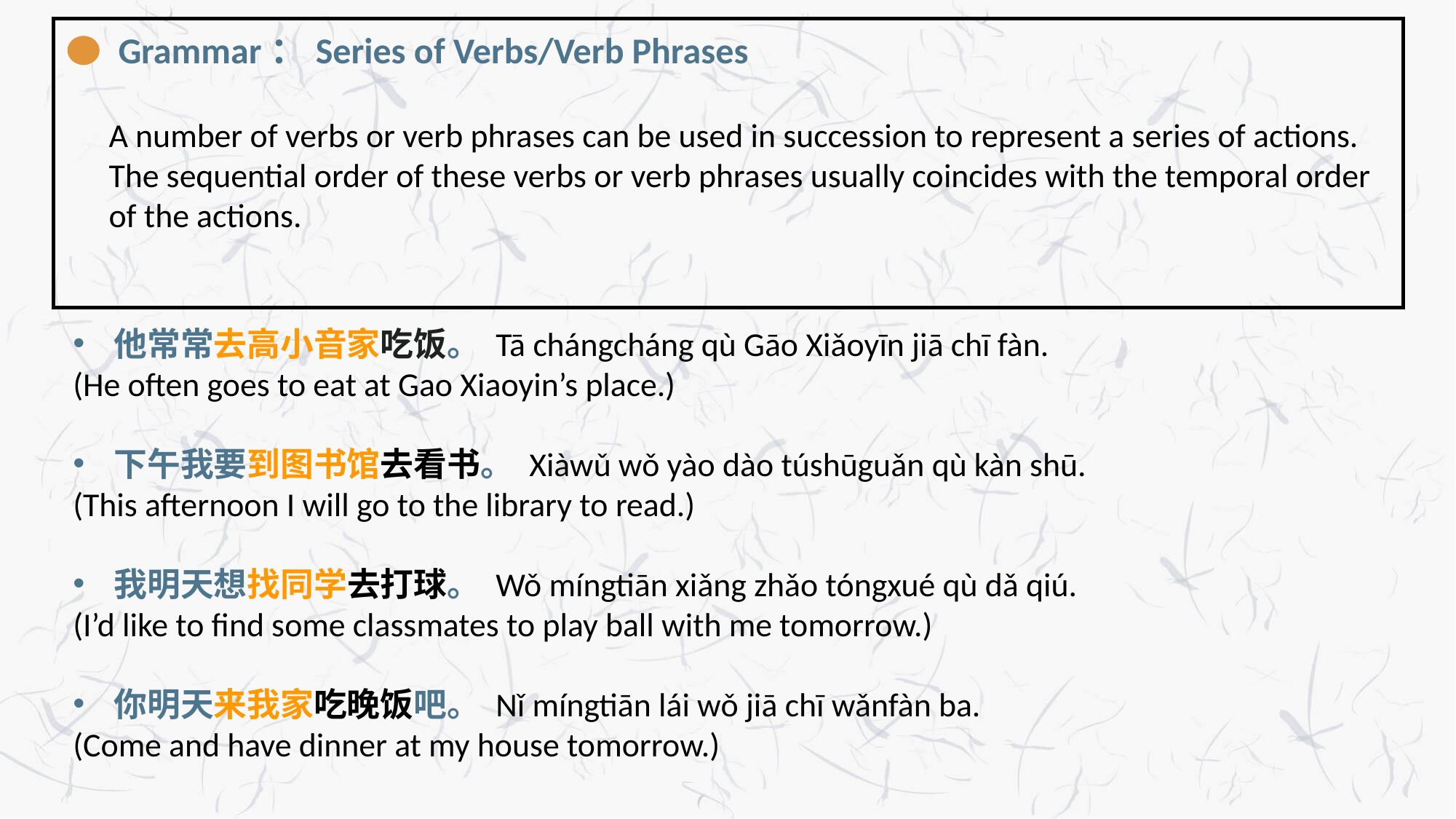

Grammar：Series of Verbs/Verb Phrases

A number of verbs or verb phrases can be used in succession to represent a series of actions. The sequential order of these verbs or verb phrases usually coincides with the temporal order of the actions.
他常常去高小音家吃饭。 Tā chángcháng qù Gāo Xiǎoyīn jiā chī fàn.
(He often goes to eat at Gao Xiaoyin’s place.)

下午我要到图书馆去看书。 Xiàwǔ wǒ yào dào túshūguǎn qù kàn shū.
(This afternoon I will go to the library to read.)

我明天想找同学去打球。 Wǒ míngtiān xiǎng zhǎo tóngxué qù dǎ qiú.
(I’d like to find some classmates to play ball with me tomorrow.)

你明天来我家吃晚饭吧。 Nǐ míngtiān lái wǒ jiā chī wǎnfàn ba.
(Come and have dinner at my house tomorrow.)